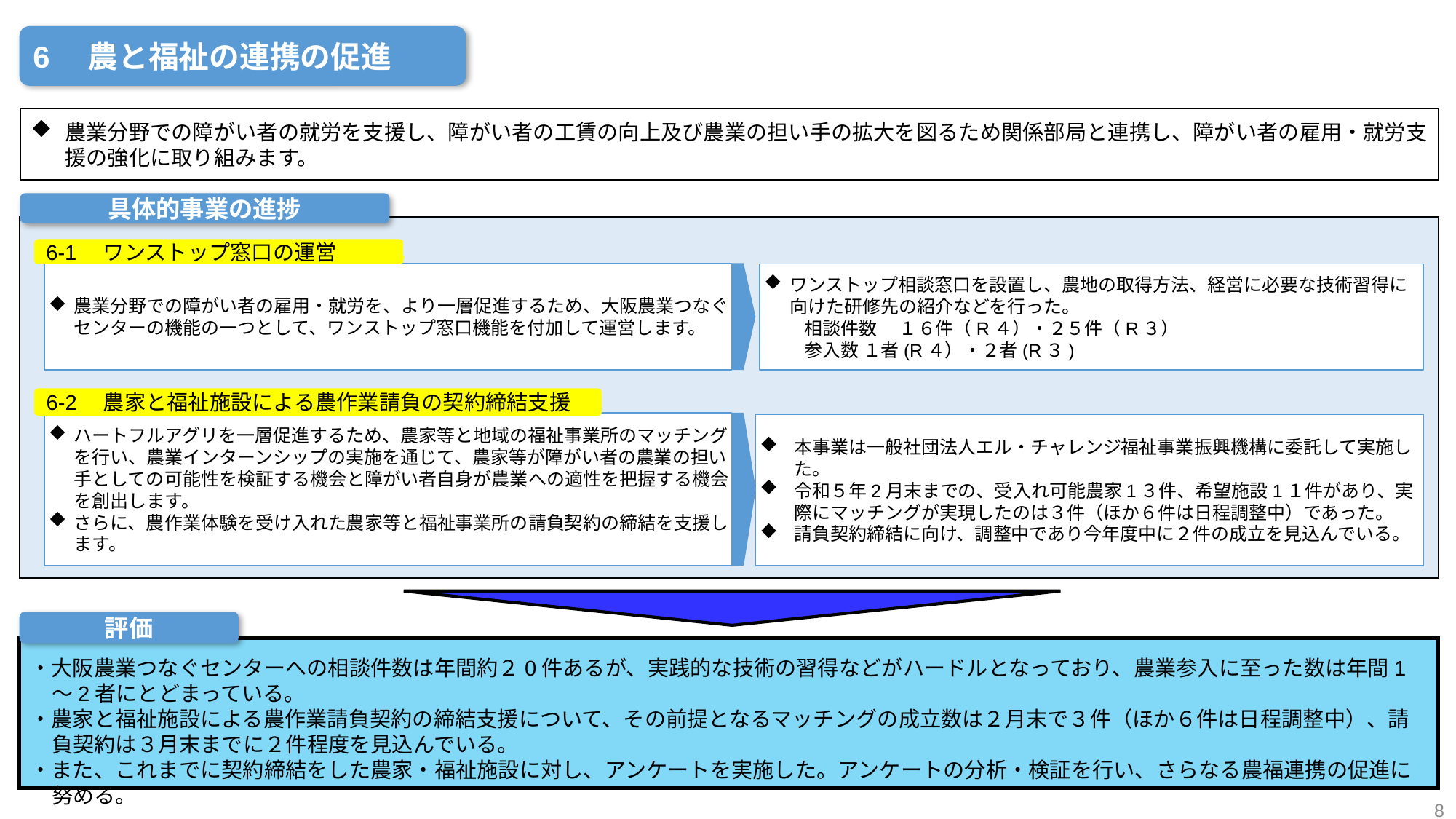

6　農と福祉の連携の促進
農業分野での障がい者の就労を支援し、障がい者の工賃の向上及び農業の担い手の拡大を図るため関係部局と連携し、障がい者の雇用・就労支援の強化に取り組みます。
具体的事業の進捗

6-1　ワンストップ窓口の運営

農業分野での障がい者の雇用・就労を、より一層促進するため、大阪農業つなぐセンターの機能の一つとして、ワンストップ窓口機能を付加して運営します。
ワンストップ相談窓口を設置し、農地の取得方法、経営に必要な技術習得に向けた研修先の紹介などを行った。
　　 相談件数 　１６件（R４）・２５件（R３）
　　 参入数 １者(R４）・２者(R３)
6-2　農家と福祉施設による農作業請負の契約締結支援
ハートフルアグリを一層促進するため、農家等と地域の福祉事業所のマッチングを行い、農業インターンシップの実施を通じて、農家等が障がい者の農業の担い手としての可能性を検証する機会と障がい者自身が農業への適性を把握する機会を創出します。
さらに、農作業体験を受け入れた農家等と福祉事業所の請負契約の締結を支援します。

本事業は一般社団法人エル・チャレンジ福祉事業振興機構に委託して実施した。
令和５年2月末までの、受入れ可能農家1３件、希望施設1１件があり、実際にマッチングが実現したのは３件（ほか６件は日程調整中）であった。
請負契約締結に向け、調整中であり今年度中に２件の成立を見込んでいる。

評価

・大阪農業つなぐセンターへの相談件数は年間約２0件あるが、実践的な技術の習得などがハードルとなっており、農業参入に至った数は年間1～2者にとどまっている。
・農家と福祉施設による農作業請負契約の締結支援について、その前提となるマッチングの成立数は２月末で３件（ほか６件は日程調整中）、請負契約は３月末までに２件程度を見込んでいる。
・また、これまでに契約締結をした農家・福祉施設に対し、アンケートを実施した。アンケートの分析・検証を行い、さらなる農福連携の促進に努める。
8